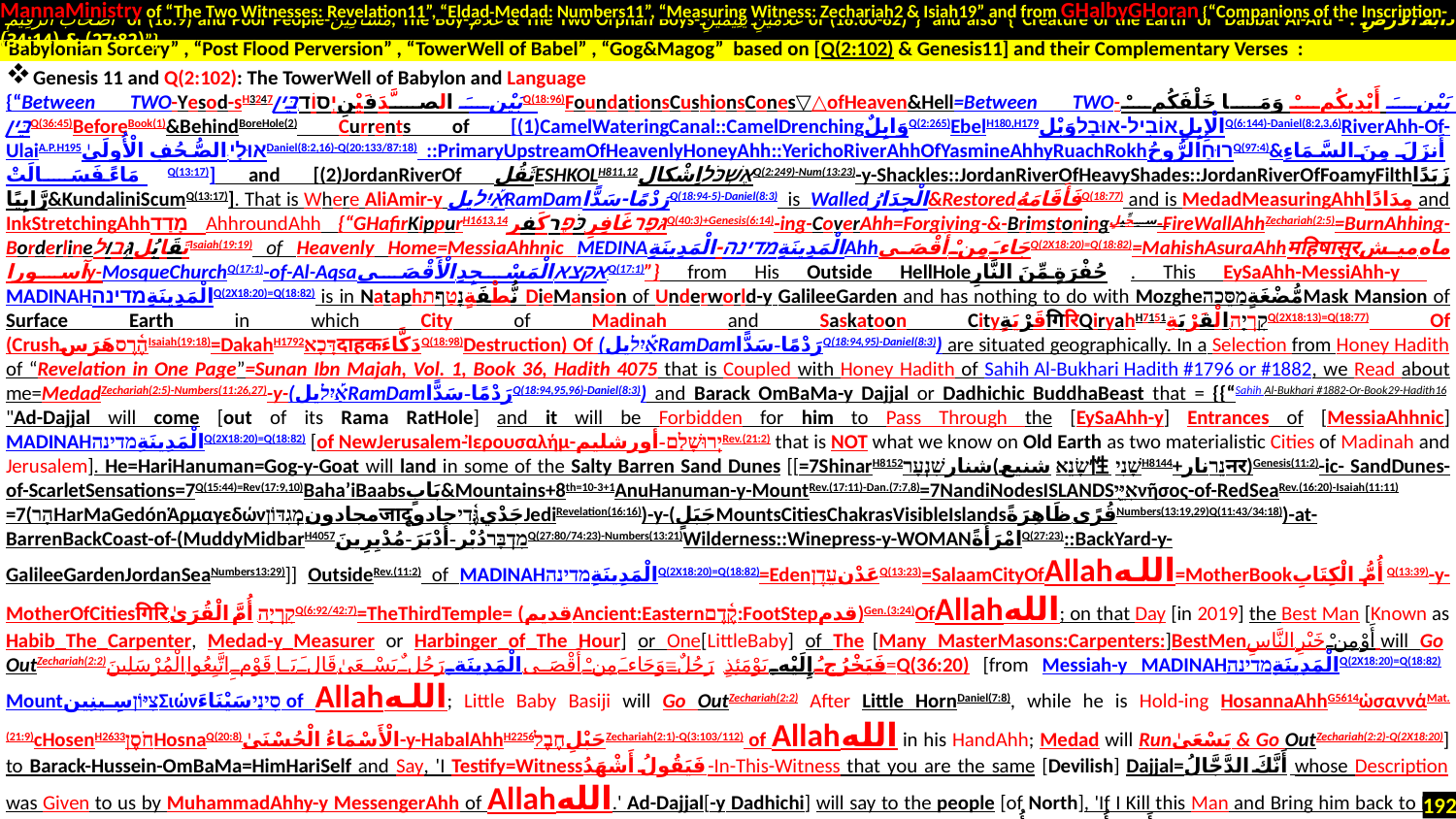

MannaMinistry of “The Two Witnesses: Revelation11”, “Eldad-Medad: Numbers11”, “Measuring Witness: Zechariah2 & Isiah19” and from GHalbyGHoran {“Companions of the Inscription-
 أَصْحَابَ الرَّقِيمِ  of (18:9) and Poor People-مَسَاكِينَ, The Boy-غُلَامُ & The Two Orphan Boys-غُلَامَيْنِ يَتِيمَيْنِ of (18:60-82)”}  and also  {“Creature of the Earth  or  Dabbat Al-Ard - دَابَّةُ الْأَرْضِ : (27:82) & (34:14)”}
.
Genesis 11 and Q(2:102): The TowerWell of Babylon and Language
{“Between TWO-Yesod-sH3247بَيْنَ الصَّدَفَيْنِיְסוֹד.בֵּיןQ(18:96)FoundationsCushionsCones▽△ofHeaven&Hell=Between TWO-بَيْنَ أَيْدِيكُمْ وَمَا خَلْفَكُمْ.בֵּיןQ(36:45)BeforeBook(1)&BehindBoreHole(2) Currents of [(1)CamelWateringCanal::CamelDrenchingوَابِلٌQ(2:265)EbelH180,H179الْإِبِلِאוֹבִיל-אוּבָלوَبْلQ(6:144)-Daniel(8:2,3,6)RiverAhh-Of-UlaiA.P.H195אוּלָי-الصُّحُفِ الْأُولَىٰDaniel(8:2,16)-Q(20:133/87:18) ::PrimaryUpstreamOfHeavenlyHoneyAhh::YerichoRiverAhhOfYasmineAhhyRuachRokhרוּחַالرُّوحُQ(97:4)&أَنزَلَ مِنَ السَّمَاءِ مَاءً فَسَالَتْQ(13:17)] and [(2)JordanRiverOf ثَقُلESHKOLH811,12אֶשְׁכֹּלاِشْكالQ(2:249)-Num(13:23)-y-Shackles::JordanRiverOfHeavyShades::JordanRiverOfFoamyFilthزَبَدًا رَّابِيًا&KundaliniScumQ(13:17)]. That is Where AliAmir-y אַ֡יִלیلRamDamرَدْمًا-سَدًّاQ(18:94-5)-Daniel(8:3)  is  Walledالْجِدَارُ&RestoredفَأَقَامَهُQ(18:77) and is MedadMeasuringAhhمِدَادًا and InkStretchingAhhמָדַד AhhroundAhh {“GHafirKippurH1613,14גּפֶרغَافِرِ.כֹּפֶרكَفرQ(40:3)+Genesis(6:14)-ing-CoverAhh=Forgiving-&-Brimstoningسِجِّيلٍ-FireWallAhhZechariah(2:5)=BurnAhhing-BorderlineتَقَابُلגְּבוּלIsaiah(19:19) of Heavenly Home=MessiaAhhnic MEDINAالْمَدِينَةِמדינה-الْمَدِينَةِAhhجَاءَ مِنْ أَقْصَىQ(2X18:20)=Q(18:82)=MahishAsuraAhhमहिषासुरماه میش آسوراy-MosqueChurchQ(17:1)-of-Al-Aqsaאקצא.الْمَسْجِدِ الْأَقْصَى.Q(17:1)”} from His Outside HellHoleحُفْرَةٍ مِّنَ النَّارِ. This EySaAhh-MessiAhh-y  MADINAHالْمَدِينَةِמדינהQ(2X18:20)=Q(18:82) is in Nataphنُّطْفَةٍנָטַףת DieMansion of Underworld-y GalileeGarden and has nothing to do with MozgheمُّضْغَةٍמַסֵּכָהMask Mansion of Surface Earth in which City of Madinah and Saskatoon CityقَرْيَةٍगिरिQiryahH7151קִרְיָה.الْقَرْيَةِQ(2X18:13)=Q(18:77) Of (Crushהֶ֫רֶסهَرَسIsaiah(19:18)=DakahH1792דָּכָאदाहकدَكَّاءَQ(18:98)Destruction) Of (אַ֡יִלیلRamDamرَدْمًا-سَدًّاQ(18:94,95)-Daniel(8:3)) are situated geographically. In a Selection from Honey Hadith of “Revelation in One Page”=Sunan Ibn Majah, Vol. 1, Book 36, Hadith 4075 that is Coupled with Honey Hadith of Sahih Al-Bukhari Hadith #1796 or #1882, we Read about me=MedadZechariah(2:5)-Numbers(11:26,27)-y-(אַ֡יִלیلRamDamرَدْمًا-سَدًّاQ(18:94,95,96)-Daniel(8:3)) and Barack OmBaMa-y Dajjal or Dadhichic BuddhaBeast that = {{“Sahih Al-Bukhari #1882-Or-Book29-Hadith16 "Ad-Dajjal will come [out of its Rama RatHole] and it will be Forbidden for him to Pass Through the [EySaAhh-y] Entrances of [MessiaAhhnic] MADINAHالْمَدِينَةِמדינהQ(2X18:20)=Q(18:82) [of NewJerusalem-Ἰερουσαλήμ-יְרוּשָׁלַם-أورشلیمRev.(21:2) that is NOT what we know on Old Earth as two materialistic Cities of Madinah and Jerusalem]. He=HariHanuman=Gog-y-Goat will land in some of the Salty Barren Sand Dunes [[=7ShinarH8152شنارשִׁנְעָר(שָׂנֵאشنيع性שָׁנִיH8144+נֵרنارनर)Genesis(11:2)-ic- SandDunes-of-ScarletSensations=7Q(15:44)=Rev(17:9,10)Baha’iBaabsبَابٍ&Mountains+8th=10-3+1AnuHanuman-y-MountRev.(17:11)-Dan.(7:7,8)=7NandiNodesISLANDSאִיֵּ֖יνῆσος-of-RedSeaRev.(16:20)-Isaiah(11:11)
=7(הָרHarMaGedónἉρμαγεδώνمجادونמְגִדּוֹןजादूجَدْيגֶּ֫דִיجادوJediRevelation(16:16))-y-(جَبَلٍMountsCitiesChakrasVisibleIslandsقُرًى ظَاهِرَةًNumbers(13:19,29)Q(11:43/34:18))-at-BarrenBackCoast-of-(MuddyMidbarH4057מִדְבָּרدُبْر-أَدْبَرَ-مُدْبِرِينَQ(27:80/74:23)-Numbers(13:21)Wilderness::Winepress-y-WOMANامْرَأَةًQ(27:23)::BackYard-y-GalileeGardenJordanSeaNumbers13:29)]] OutsideRev.(11:2) of MADINAHالْمَدِينَةِמדינהQ(2X18:20)=Q(18:82)=EdenعَدْنעֵדֶןQ(13:23)=SalaamCityOfAllahالله=MotherBookأُمُّ الْكِتَابِQ(13:39)-y-MotherOfCitiesगिरि.קִרְיָה.أُمَّ الْقُرَىٰQ(6:92/42:7)=TheThirdTemple= (قدیمAncient:Easternקֶ֫דֶם:FootStepقدم)Gen.(3:24)OfAllahالله; on that Day [in 2019] the Best Man [Known as Habib The Carpenter, Medad-y Measurer or Harbinger of The Hour] or One[LittleBaby] of The [Many MasterMasons:Carpenters:]BestMenأَوْ مِنْ خَيْرِ النَّاسِ will Go OutZechariah(2:2)فَيَخْرُجُ إِلَيْهِ يَوْمَئِذٍ رَجُلٌ=وَجَاءَ مِنْ أَقْصَى الْمَدِينَةِ رَجُلٌ يَسْعَىٰ قَالَ يَا قَوْمِ اتَّبِعُوا الْمُرْسَلِينَ=Q(36:20) [from Messiah-y MADINAHالْمَدِينَةِמדינהQ(2X18:20)=Q(18:82) MountצִיּוֹןسِينِينΣιώνסִינַיسَيْنَاءَ of Allahالله; Little Baby Basiji will Go OutZechariah(2:2) After Little HornDaniel(7:8), while he is Hold-ing HosannaAhhG5614ὡσαννάMat.(21:9)cHosenH2633חֹסֶןHosnaQ(20:8)الْأَسْمَاءُ الْحُسْنَىٰ-y-HabalAhhH2256حَبْلِחֶבֶלZechariah(2:1)-Q(3:103/112) of Allahالله in his HandAhh; Medad will Runيَسْعَىٰ & Go OutZechariah(2:2)-Q(2X18:20)] to Barack-Hussein-OmBaMa=HimHariSelf and Say, 'I Testify=Witnessفَيَقُولُ أَشْهَدُ-In-This-Witness that you are the same [Devilish] Dajjal=أَنَّكَ الدَّجَّالُ whose Description was Given to us by MuhammadAhhy-y MessengerAhh of Allahالله.' Ad-Dajjal[-y Dadhichi] will say to the people [of North], 'If I Kill this Man and Bring him back to Life again [as we Read in Daniel(8:7)], will you doubt My [Krishnian] Claim [of Q(2:258-&-20:88):قَالَ أَنَا أُحْيِي وَأُمِيتُ about being Nimrod-y BuddhaBeast:OmmmSoundॐमणिपद्मेहूँ-ing NaziEagleآغلעֵ֫גֶלἀγέληعِجْلًاQ(2:51/20:88)Exod.(32:4)of AmericanDollar]?' They will say, 'No.' Then Ad-Dajjal will Kill me=ThatMan and
“Babylonian Sorcery” , “Post Flood Perversion” , “TowerWell of Babel” , “Gog&Magog”  based on [Q(2:102) & Genesis11] and their Complementary Verses  :
192